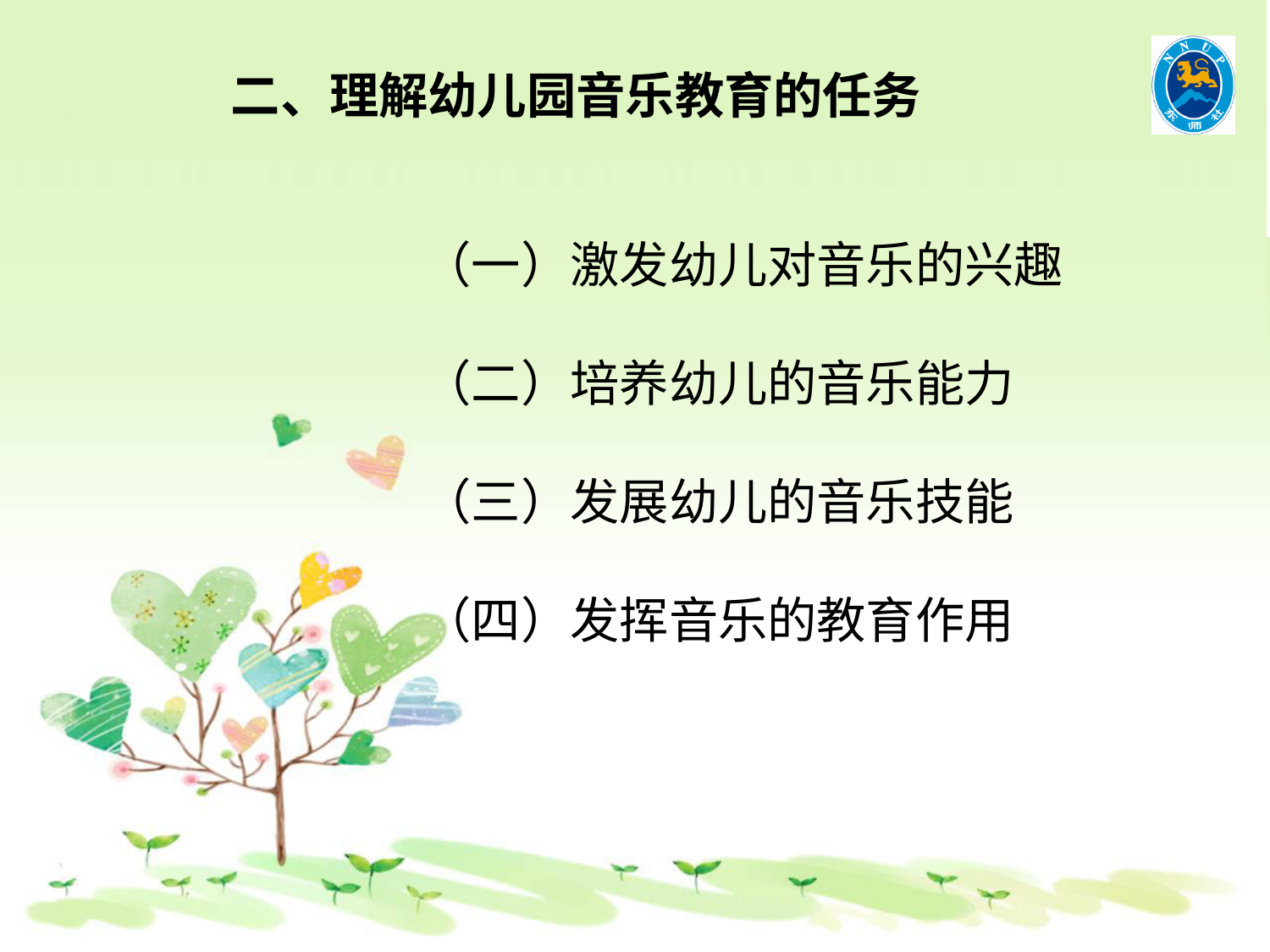

二、理解幼儿园音乐教育的任务
 （一）激发幼儿对音乐的兴趣
 （二）培养幼儿的音乐能力
 （三）发展幼儿的音乐技能
 （四）发挥音乐的教育作用